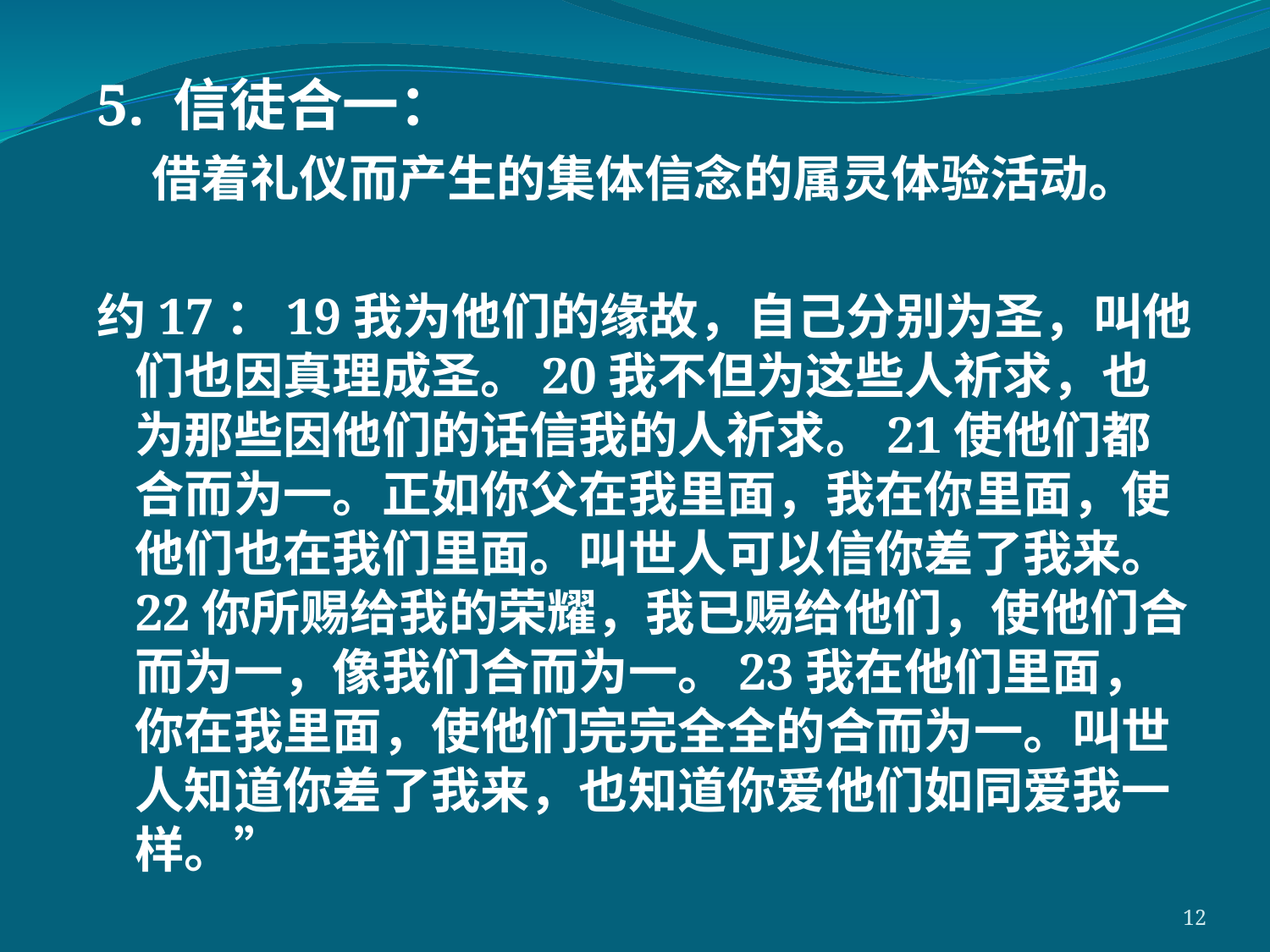

5. 信徒合一：
借着礼仪而产生的集体信念的属灵体验活动。

约17：19我为他们的缘故，自己分别为圣，叫他们也因真理成圣。20我不但为这些人祈求，也为那些因他们的话信我的人祈求。21使他们都合而为一。正如你父在我里面，我在你里面，使他们也在我们里面。叫世人可以信你差了我来。22你所赐给我的荣耀，我已赐给他们，使他们合而为一，像我们合而为一。23我在他们里面，你在我里面，使他们完完全全的合而为一。叫世人知道你差了我来，也知道你爱他们如同爱我一样。”

12